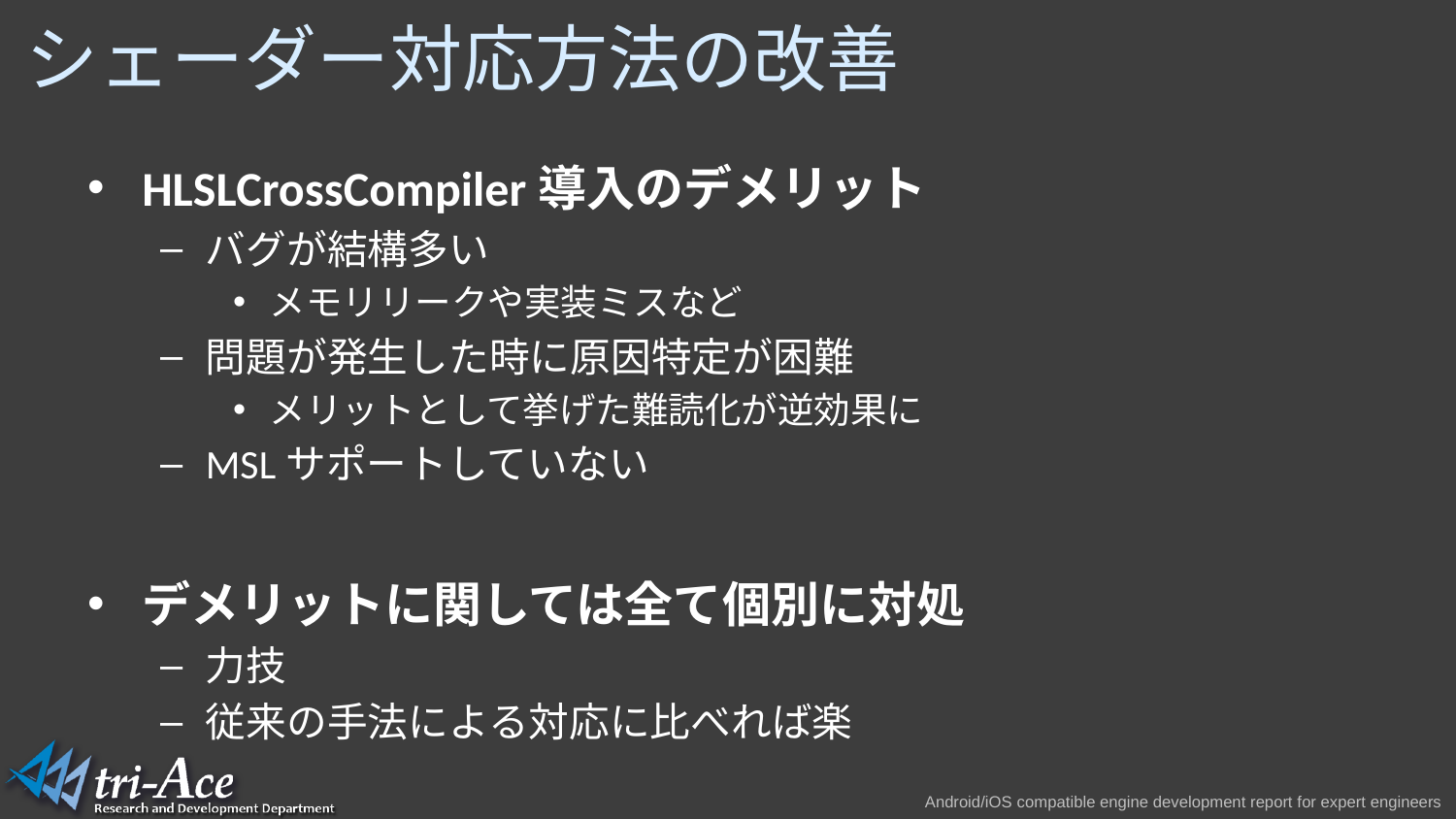

# シェーダー対応方法の改善
HLSLCrossCompiler導入のデメリット
バグが結構多い
メモリリークや実装ミスなど
問題が発生した時に原因特定が困難
メリットとして挙げた難読化が逆効果に
MSLサポートしていない

デメリットに関しては全て個別に対処
力技
従来の手法による対応に比べれば楽